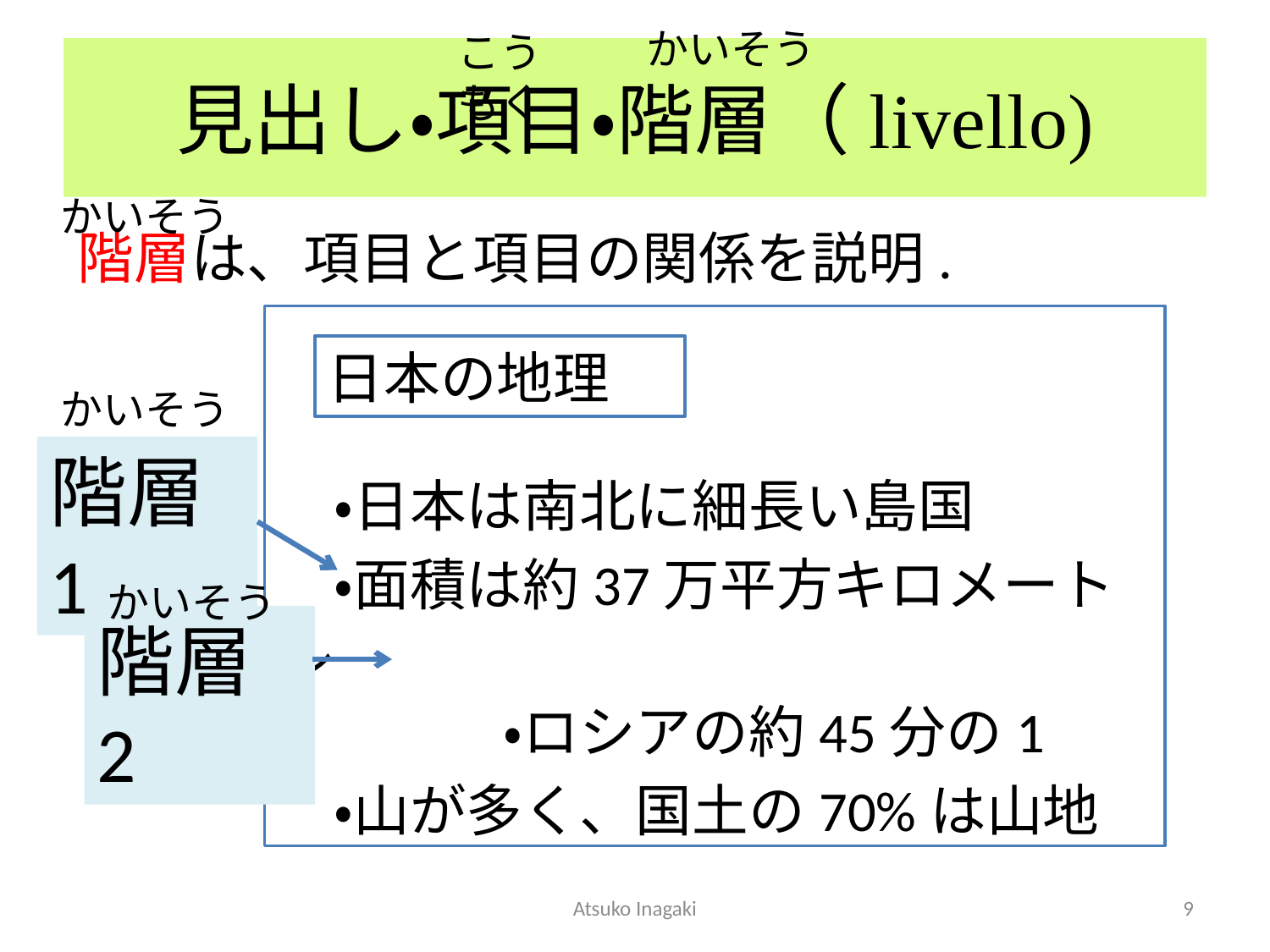

かいそう
こう　もく
# 見出し・項目・階層（livello)
かいそう
階層は、項目と項目の関係を説明.

　・日本は南北に細長い島国
　・面積は約37万平方キロメートル
　　　　・ロシアの約45分の1
　・山が多く、国土の70%は山地

日本の地理
かいそう
階層1
かいそう
階層2
Atsuko Inagaki
9